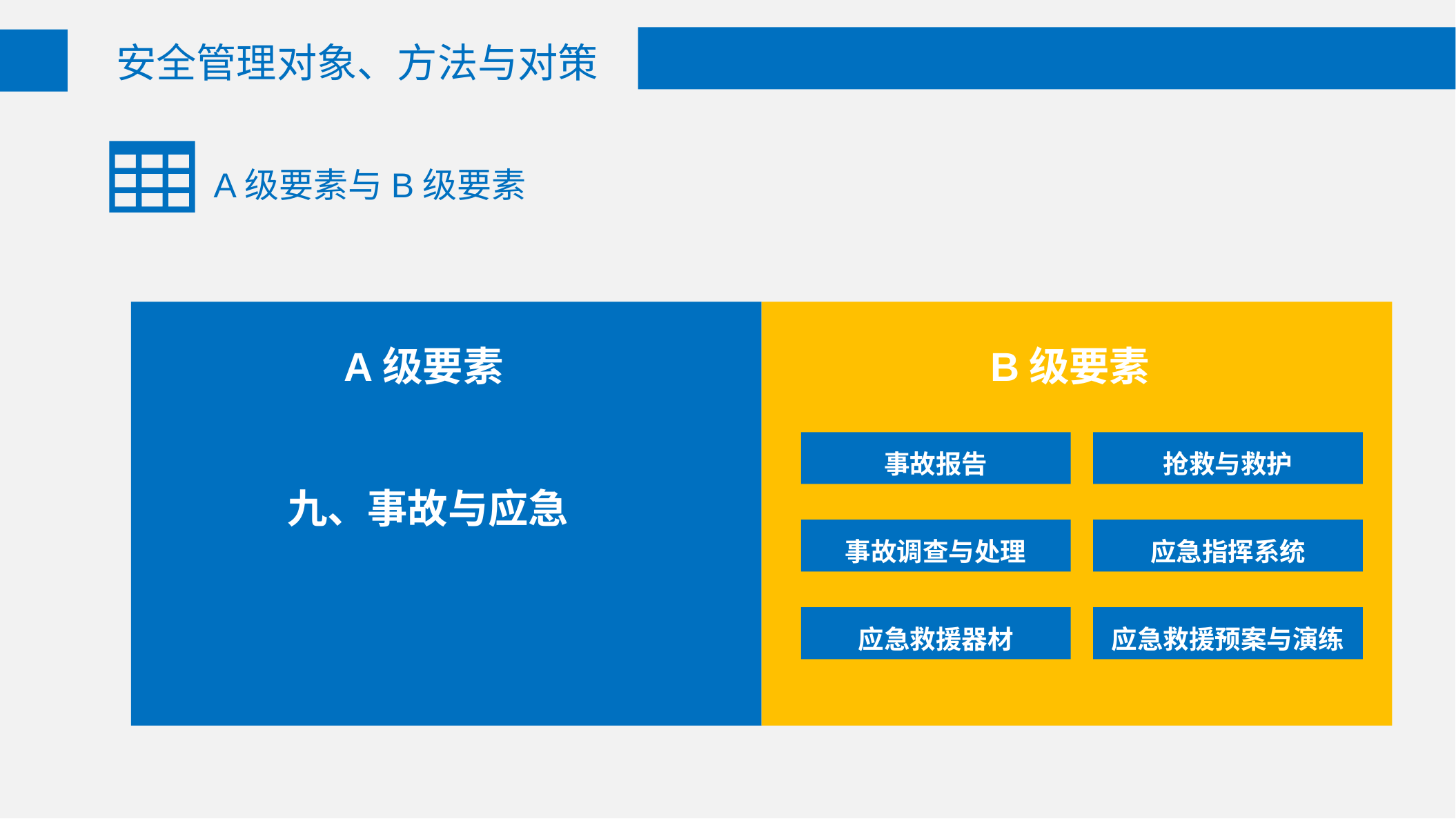

安全管理对象、方法与对策

A级要素与B级要素

A级要素
B级要素
事故报告
抢救与救护
九、事故与应急
事故调查与处理
应急指挥系统
应急救援器材
应急救援预案与演练